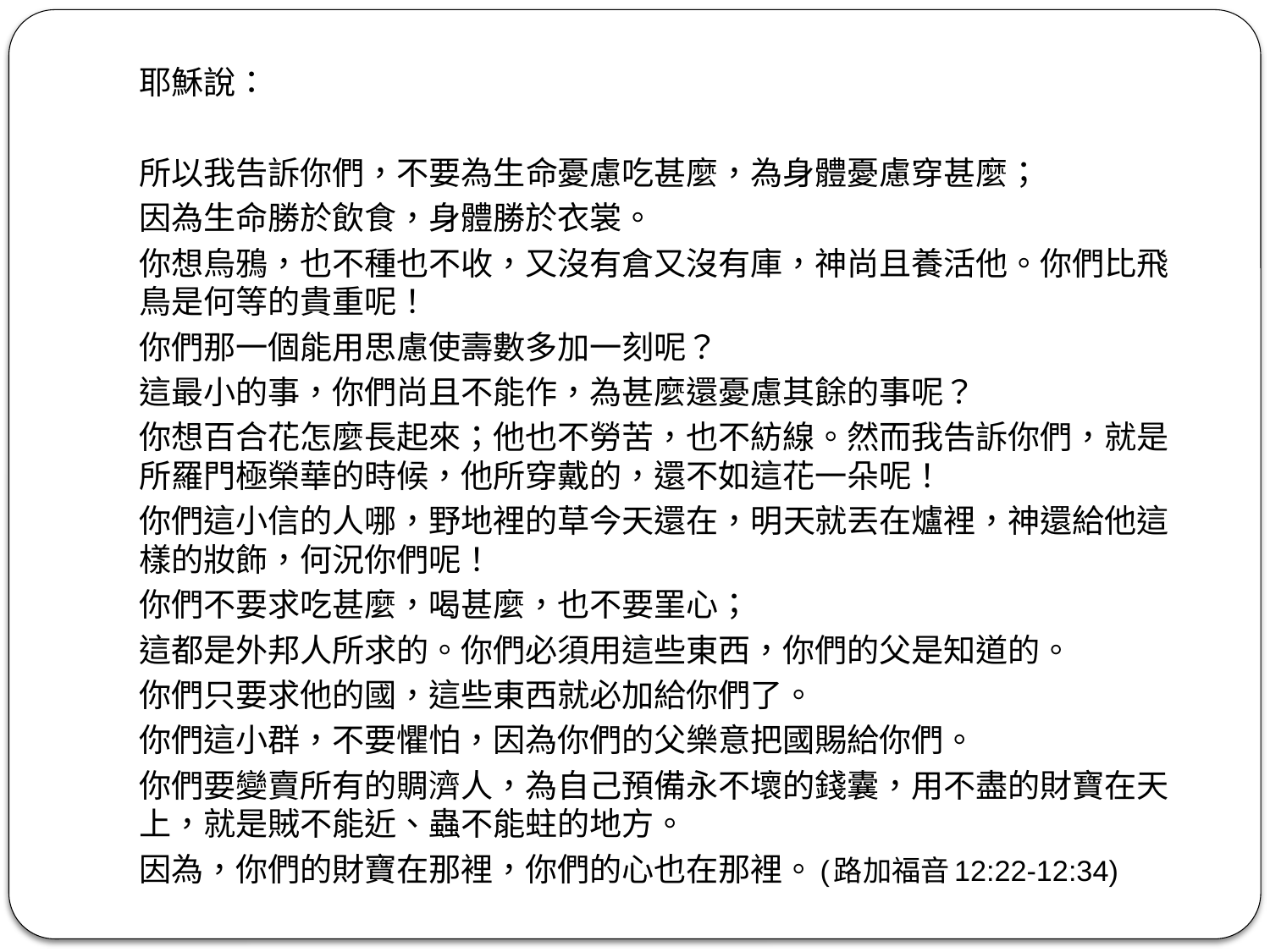

耶穌說：

所以我告訴你們，不要為生命憂慮吃甚麼，為身體憂慮穿甚麼；
因為生命勝於飲食，身體勝於衣裳。
你想烏鴉，也不種也不收，又沒有倉又沒有庫，神尚且養活他。你們比飛鳥是何等的貴重呢！
你們那一個能用思慮使壽數多加一刻呢？
這最小的事，你們尚且不能作，為甚麼還憂慮其餘的事呢？
你想百合花怎麼長起來；他也不勞苦，也不紡線。然而我告訴你們，就是所羅門極榮華的時候，他所穿戴的，還不如這花一朵呢！
你們這小信的人哪，野地裡的草今天還在，明天就丟在爐裡，神還給他這樣的妝飾，何況你們呢！
你們不要求吃甚麼，喝甚麼，也不要罣心；
這都是外邦人所求的。你們必須用這些東西，你們的父是知道的。
你們只要求他的國，這些東西就必加給你們了。
你們這小群，不要懼怕，因為你們的父樂意把國賜給你們。
你們要變賣所有的賙濟人，為自己預備永不壞的錢囊，用不盡的財寶在天上，就是賊不能近、蟲不能蛀的地方。
因為，你們的財寶在那裡，你們的心也在那裡。(路加福音12:22-12:34)